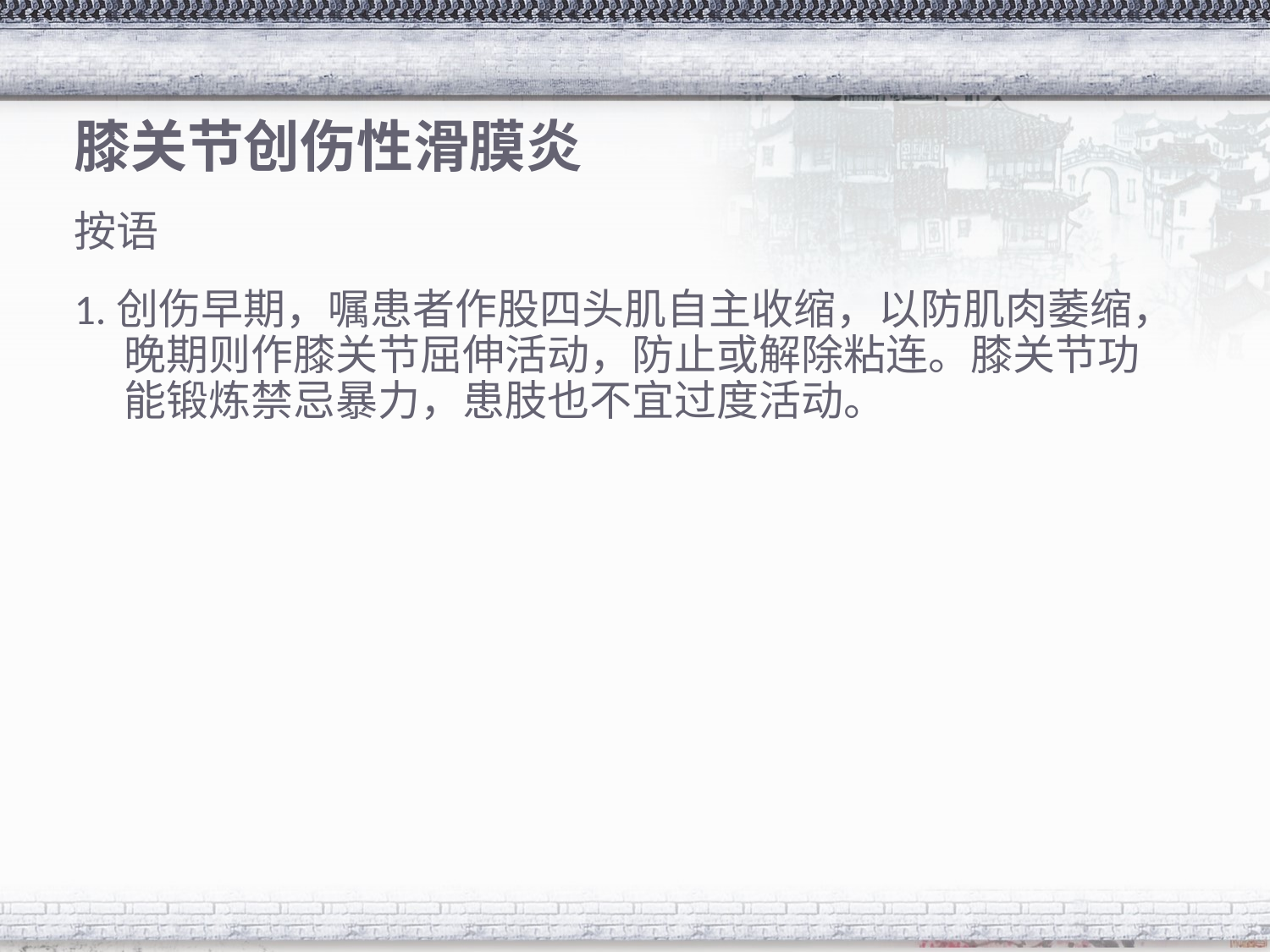

# 膝关节创伤性滑膜炎
按语
1.创伤早期，嘱患者作股四头肌自主收缩，以防肌肉萎缩，晚期则作膝关节屈伸活动，防止或解除粘连。膝关节功能锻炼禁忌暴力，患肢也不宜过度活动。